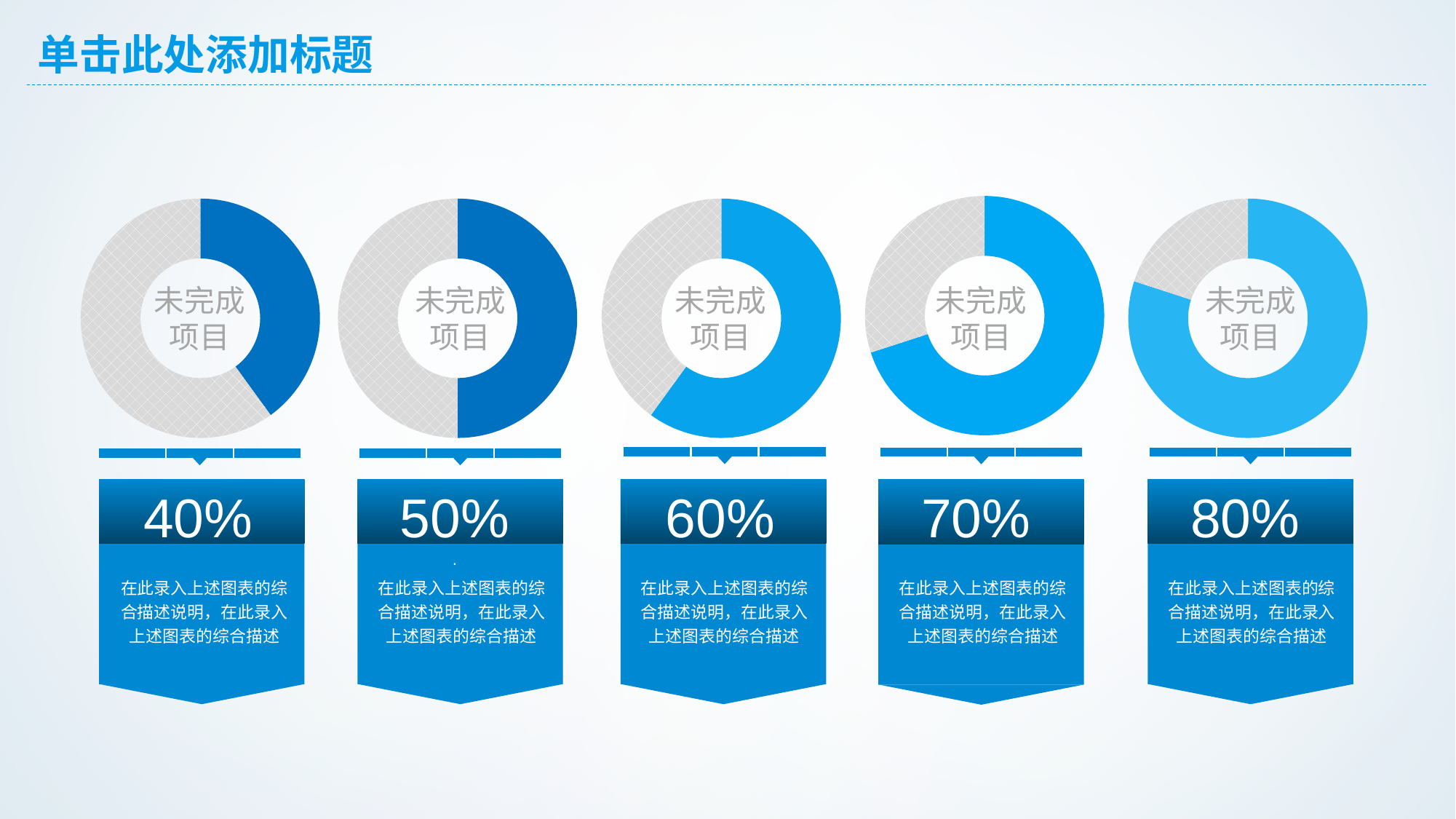

# 单击此处添加标题

### Chart

| Category | Sales |
|---|---|
| 1st Qtr | 70.0 |
| 2nd Qtr | 30.0 |

### Chart

| Category | Sales |
|---|---|
| 1st Qtr | 40.0 |
| 2nd Qtr | 60.0 |

### Chart

| Category | Sales |
|---|---|
| 1st Qtr | 50.0 |
| 2nd Qtr | 50.0 |

### Chart

| Category | Sales |
|---|---|
| 1st Qtr | 60.0 |
| 2nd Qtr | 40.0 |

### Chart

| Category | Column1 |
|---|---|
| 1st Qtr | 80.0 |
| 2nd Qtr | 20.0 |
未完成
项目
未完成
项目
未完成
项目
未完成
项目
未完成
项目

70%
50%
.
80%
40%
60%
在此录入上述图表的综合描述说明，在此录入上述图表的综合描述
在此录入上述图表的综合描述说明，在此录入上述图表的综合描述
在此录入上述图表的综合描述说明，在此录入上述图表的综合描述
在此录入上述图表的综合描述说明，在此录入上述图表的综合描述
在此录入上述图表的综合描述说明，在此录入上述图表的综合描述